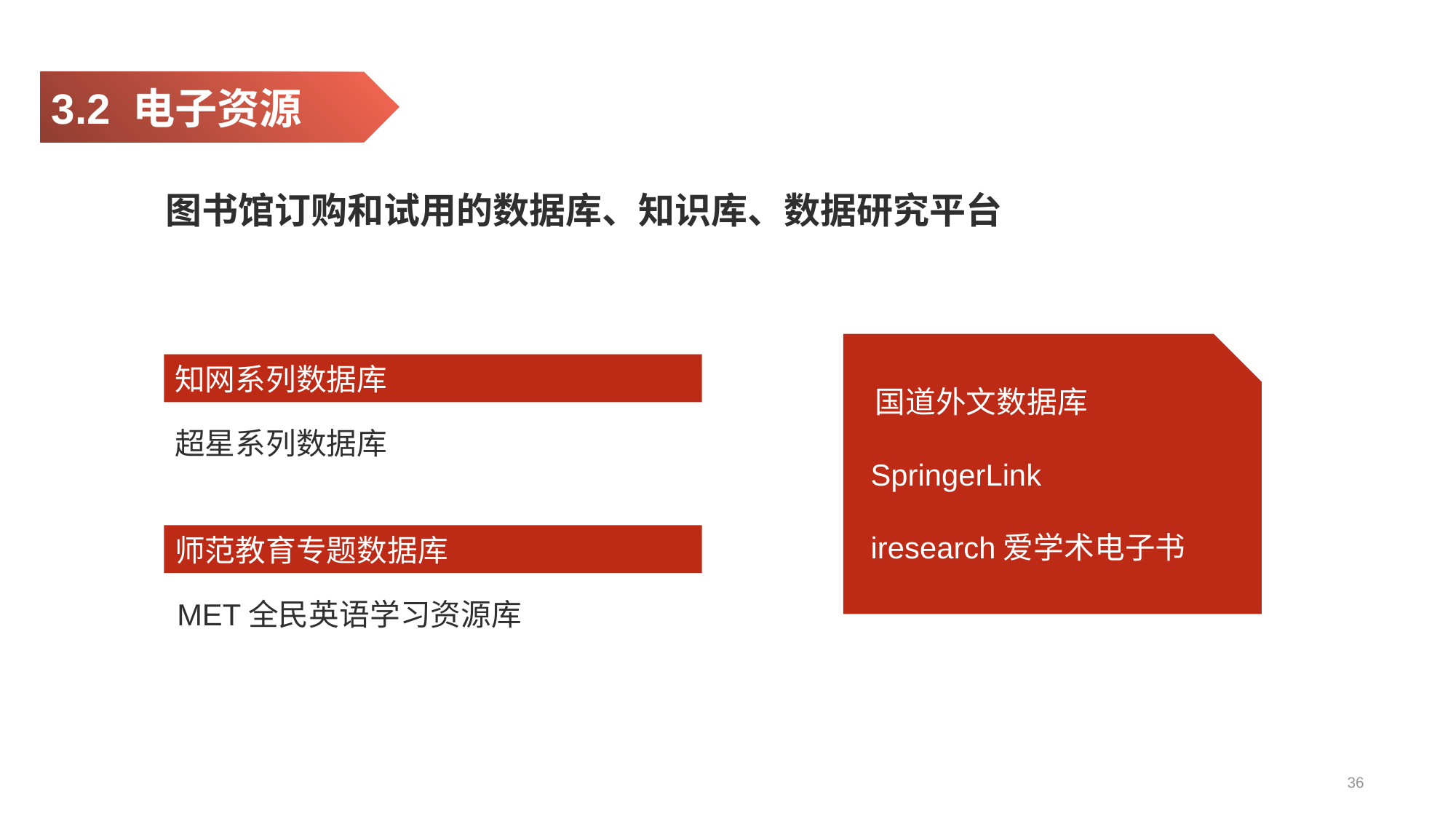

3.2 电子资源
图书馆订购和试用的数据库、知识库、数据研究平台
  国道外文数据库

  SpringerLink

  iresearch爱学术电子书

知网系列数据库
超星系列数据库

师范教育专题数据库
MET全民英语学习资源库
36